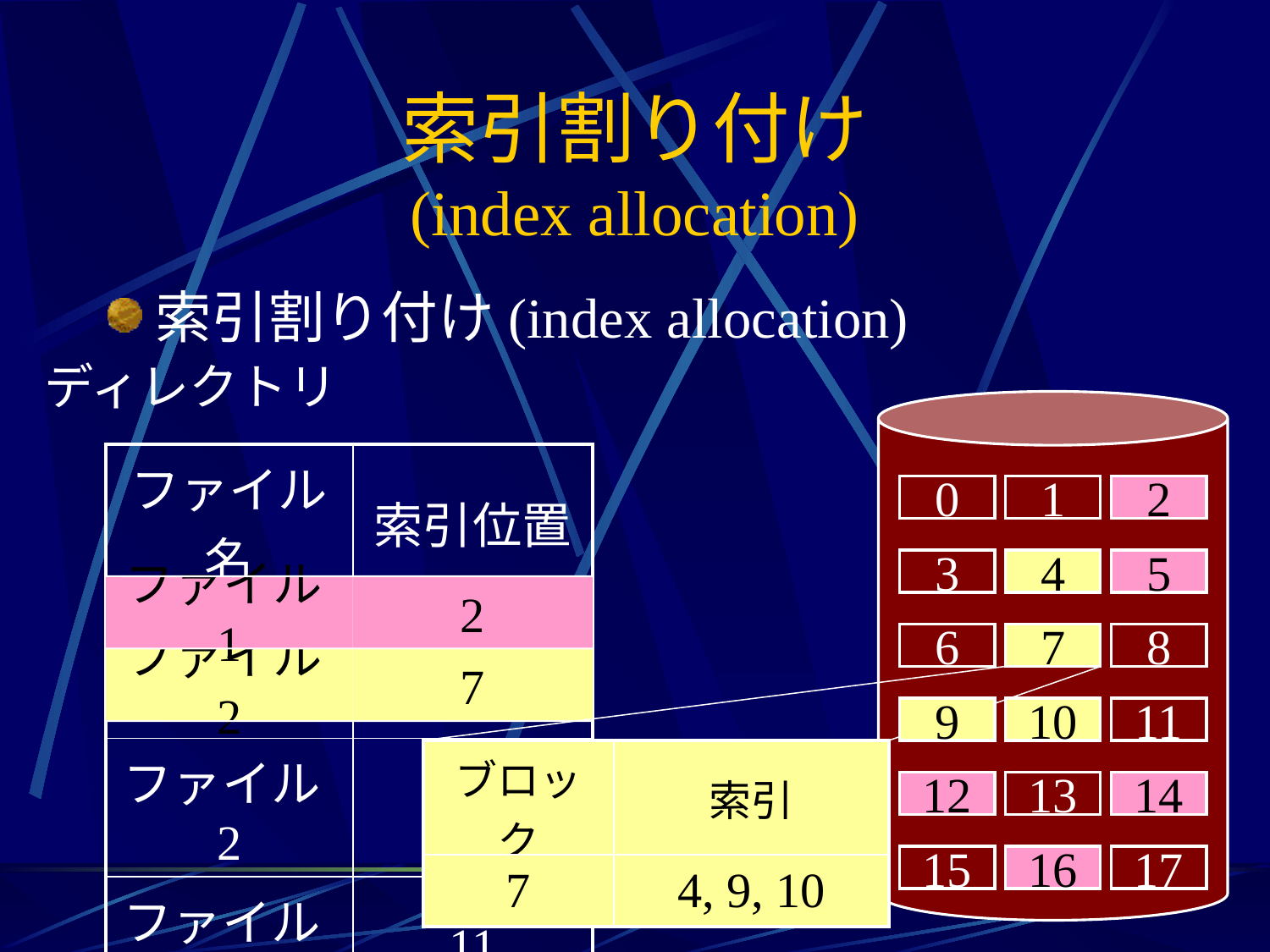

# 索引割り付け (index allocation)
索引割り付け(index allocation)
ディレクトリ

0
1
2
3
4
5
6
7
8
9
10
11
12
13
14
15
16
17
| ファイル名 | 索引位置 |
| --- | --- |
| ファイル1 | 2 |
| ファイル2 | 7 |
| ファイル3 | 11 |
2
5
12
14
16
4
9
10
ファイル1

2

7
ファイル2
7

| ブロック | 索引 |
| --- | --- |
| 7 | 4, 9, 10 |